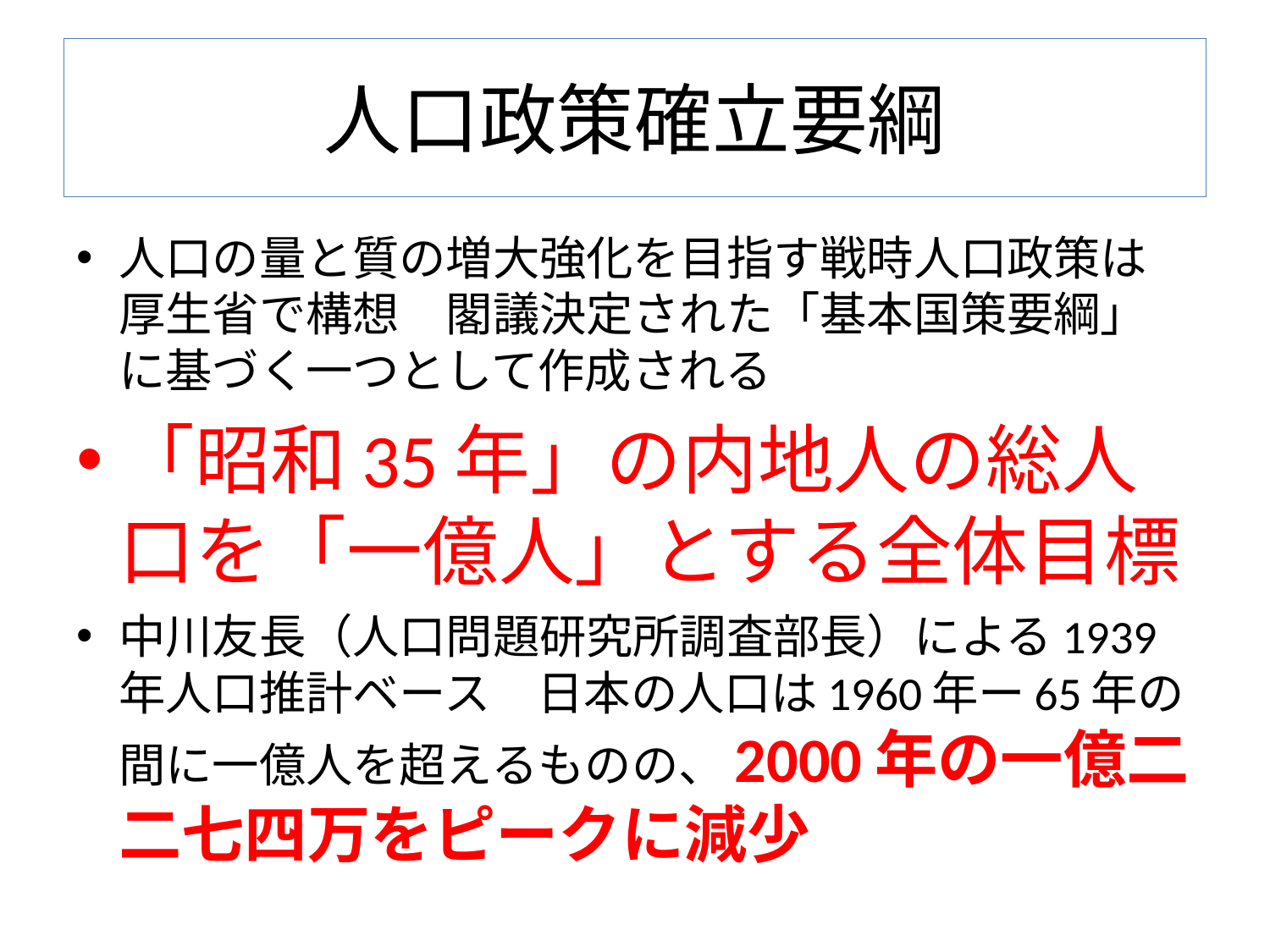

# 人口政策確立要綱
人口の量と質の増大強化を目指す戦時人口政策は厚生省で構想　閣議決定された「基本国策要綱」に基づく一つとして作成される
「昭和35年」の内地人の総人口を「一億人」とする全体目標
中川友長（人口問題研究所調査部長）による1939年人口推計ベース　日本の人口は1960年ー65年の間に一億人を超えるものの、2000年の一億二二七四万をピークに減少